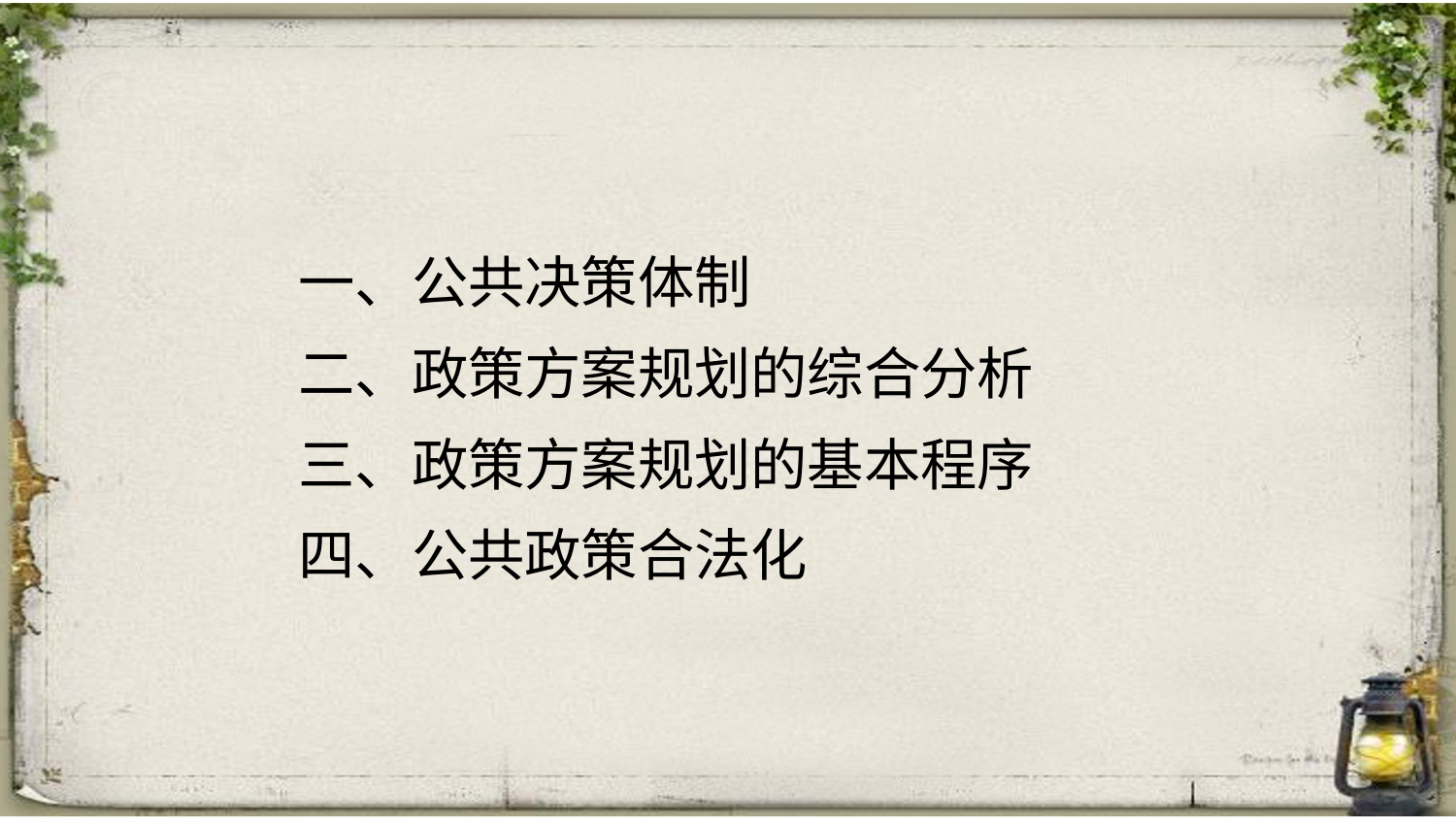

一、公共决策体制
二、政策方案规划的综合分析
三、政策方案规划的基本程序
四、公共政策合法化